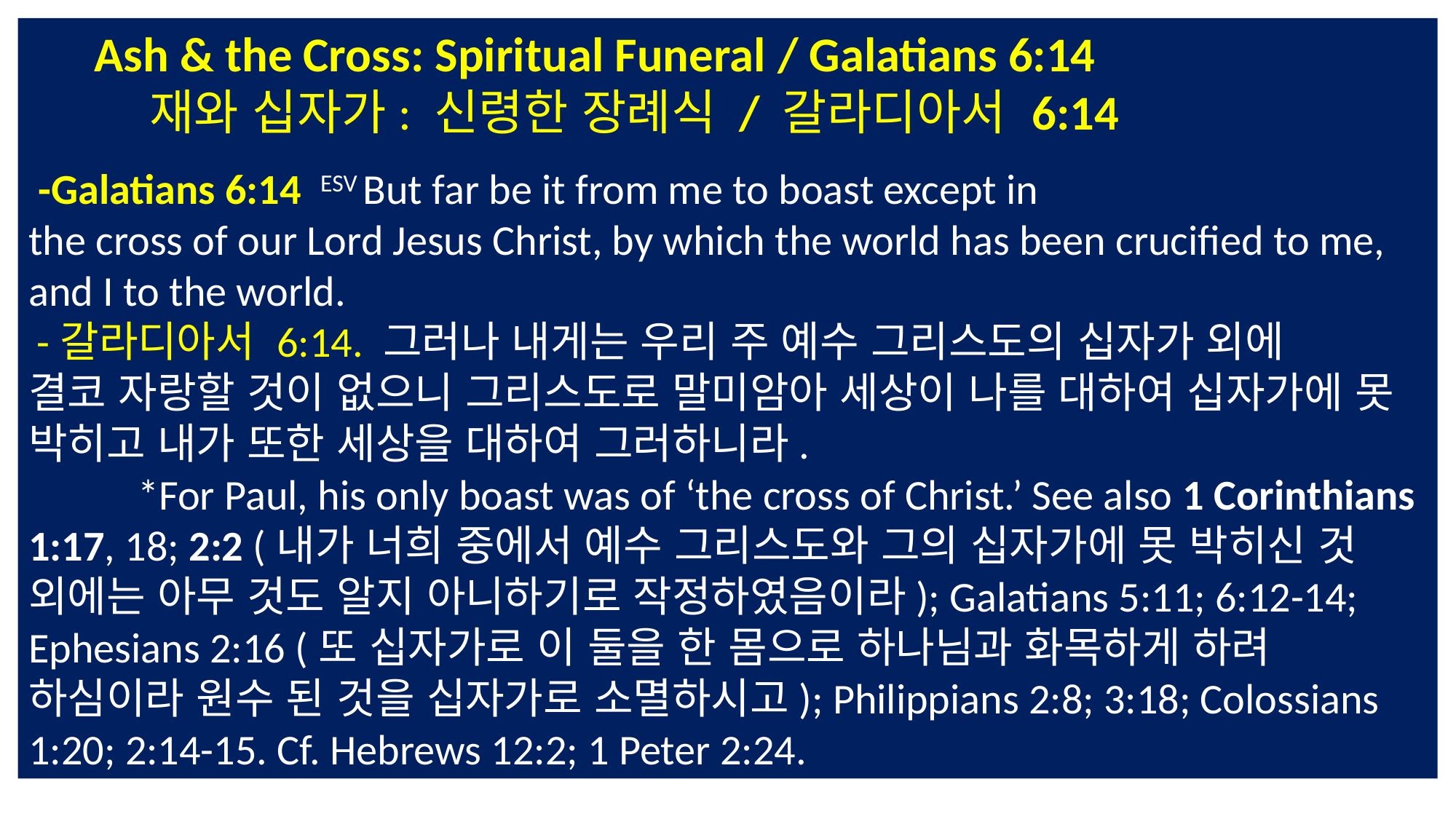

Ash & the Cross: Spiritual Funeral / Galatians 6:14
        재와 십자가: 신령한 장례식 / 갈라디아서 6:14

 -Galatians 6:14  ESV But far be it from me to boast except in
the cross of our Lord Jesus Christ, by which the world has been crucified to me, and I to the world.
 -갈라디아서 6:14. 그러나 내게는 우리 주 예수 그리스도의 십자가 외에
결코 자랑할 것이 없으니 그리스도로 말미암아 세상이 나를 대하여 십자가에 못 박히고 내가 또한 세상을 대하여 그러하니라.
	*For Paul, his only boast was of ‘the cross of Christ.’ See also 1 Corinthians 1:17, 18; 2:2 (내가 너희 중에서 예수 그리스도와 그의 십자가에 못 박히신 것 외에는 아무 것도 알지 아니하기로 작정하였음이라); Galatians 5:11; 6:12-14; Ephesians 2:16 (또 십자가로 이 둘을 한 몸으로 하나님과 화목하게 하려 하심이라 원수 된 것을 십자가로 소멸하시고); Philippians 2:8; 3:18; Colossians 1:20; 2:14-15. Cf. Hebrews 12:2; 1 Peter 2:24.